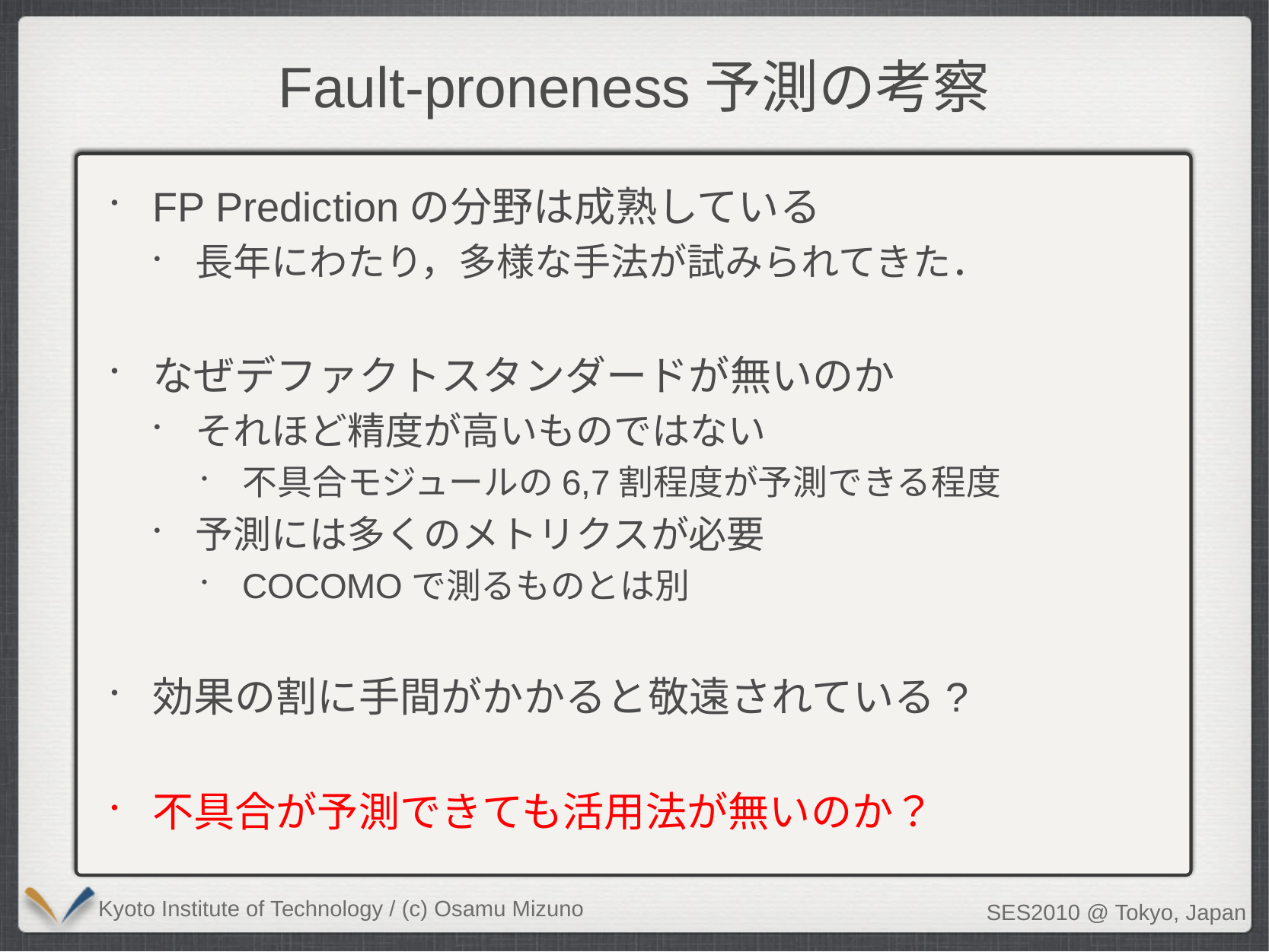

# Fault-proneness予測の考察
FP Predictionの分野は成熟している
長年にわたり，多様な手法が試みられてきた．

なぜデファクトスタンダードが無いのか
それほど精度が高いものではない
不具合モジュールの6,7割程度が予測できる程度
予測には多くのメトリクスが必要
COCOMOで測るものとは別

効果の割に手間がかかると敬遠されている?

不具合が予測できても活用法が無いのか？